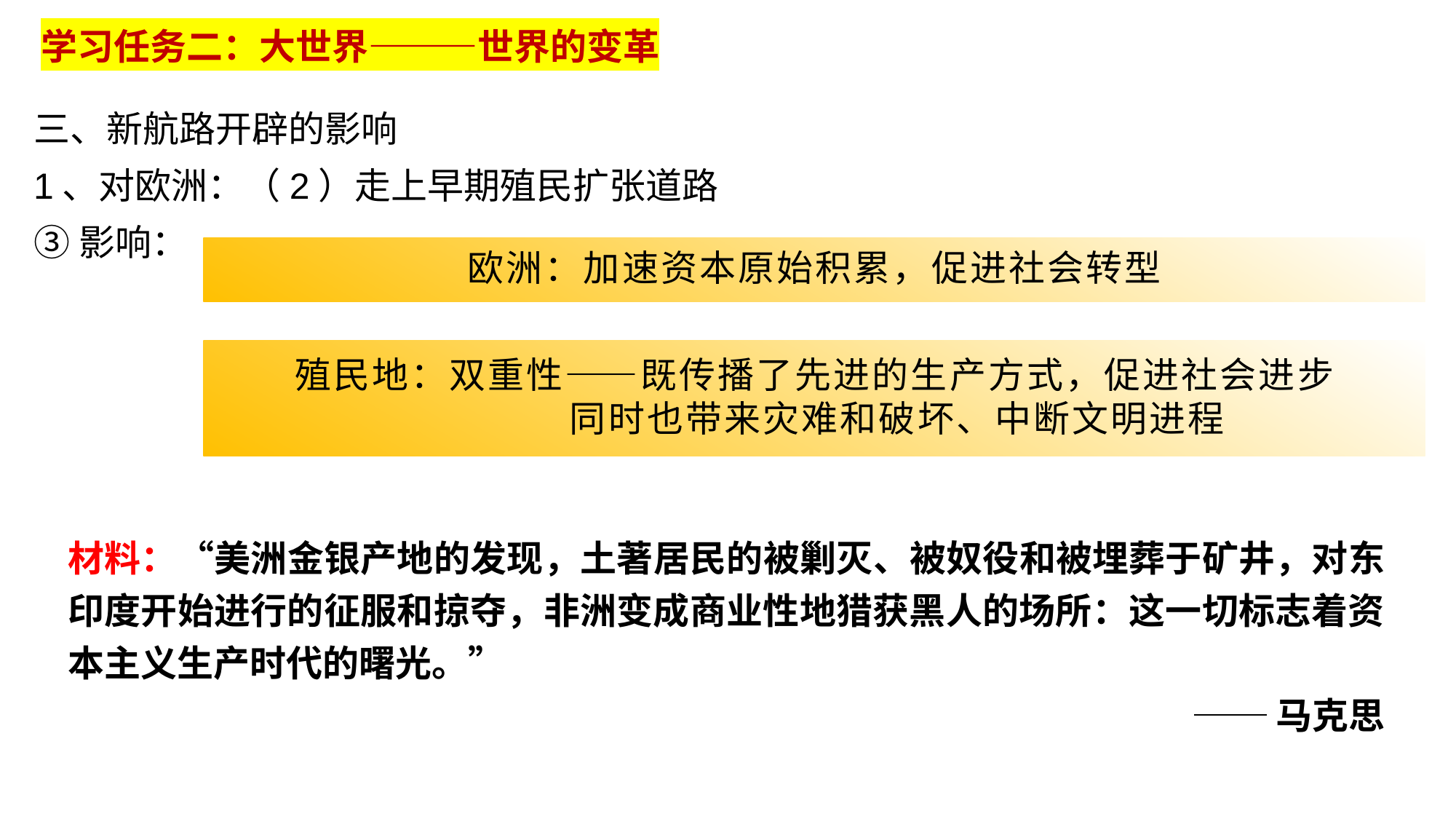

学习任务二：大世界———世界的变革
三、新航路开辟的影响
1、对欧洲：（2）走上早期殖民扩张道路
③影响：
欧洲：加速资本原始积累，促进社会转型
殖民地：双重性——既传播了先进的生产方式，促进社会进步
               同时也带来灾难和破坏、中断文明进程
材料：“美洲金银产地的发现，土著居民的被剿灭、被奴役和被埋葬于矿井，对东印度开始进行的征服和掠夺，非洲变成商业性地猎获黑人的场所：这一切标志着资本主义生产时代的曙光。”
 ──马克思